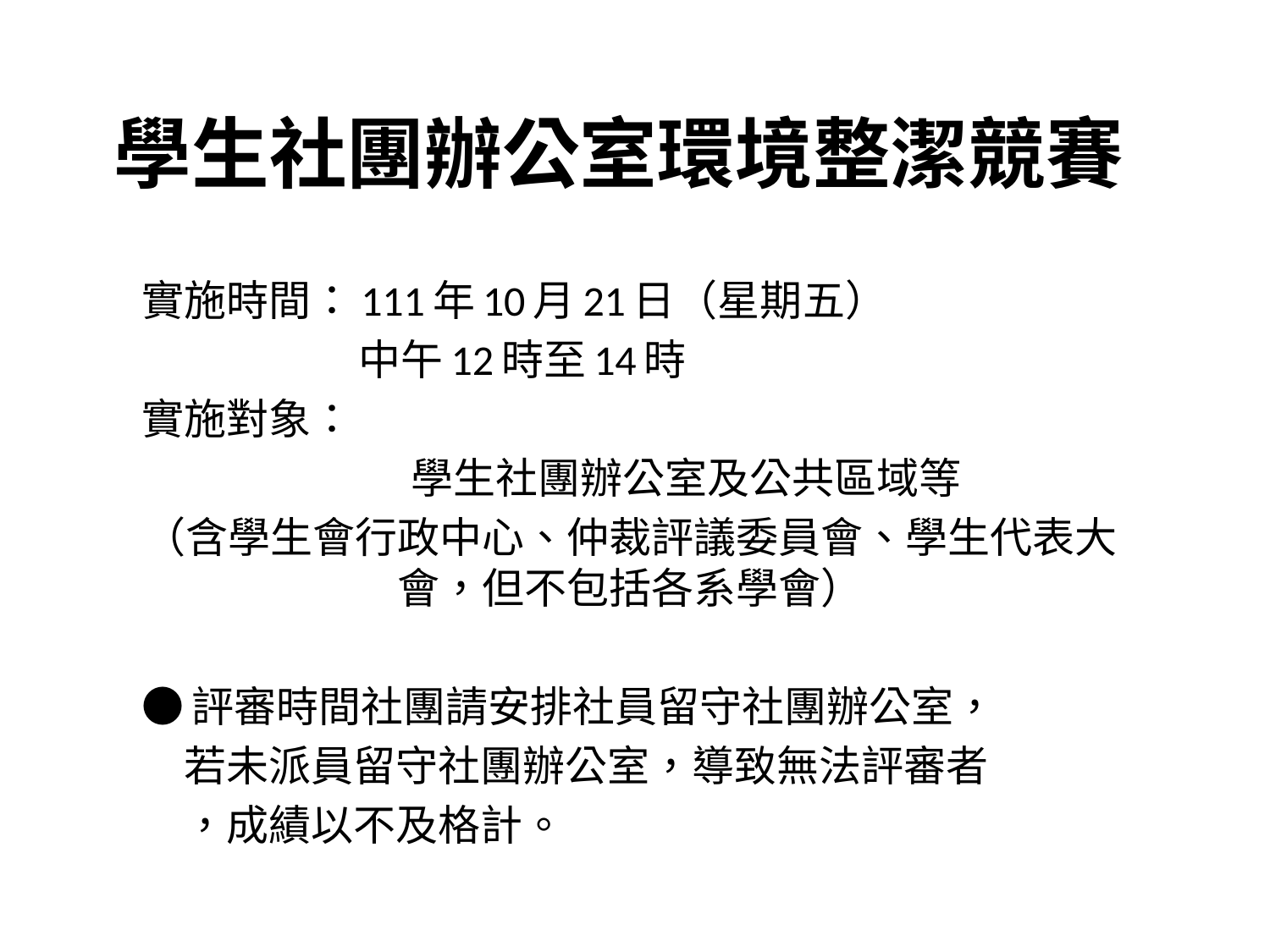

# 學生社團辦公室環境整潔競賽
實施時間：111年10月21日（星期五）
                      中午12時至14時
實施對象：
           學生社團辦公室及公共區域等
（含學生會行政中心、仲裁評議委員會、學生代表大會，但不包括各系學會）

●評審時間社團請安排社員留守社團辦公室，
　若未派員留守社團辦公室，導致無法評審者
　，成績以不及格計。